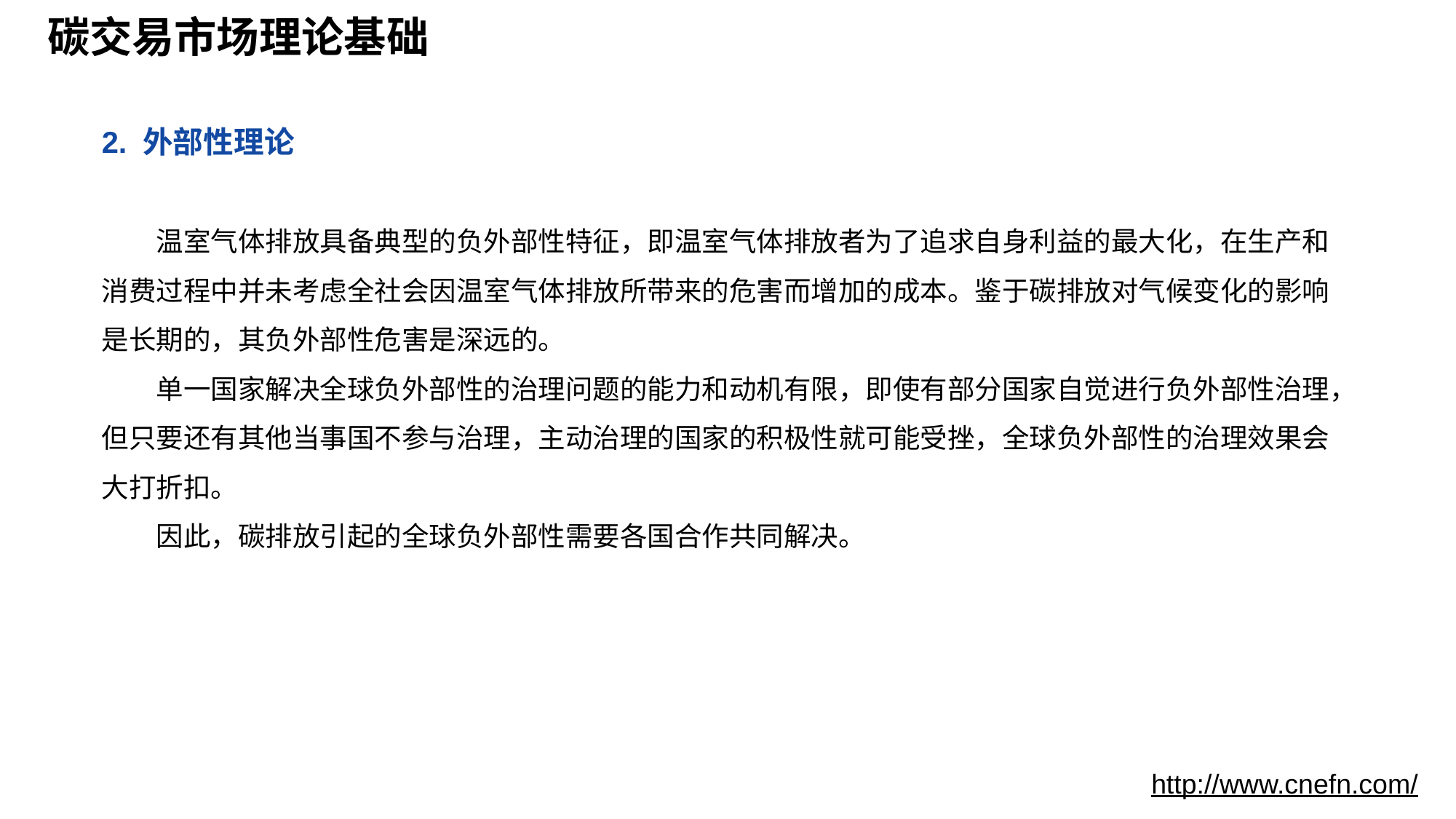

# 碳交易市场理论基础
2. 外部性理论

温室气体排放具备典型的负外部性特征，即温室气体排放者为了追求自身利益的最大化，在生产和消费过程中并未考虑全社会因温室气体排放所带来的危害而增加的成本。鉴于碳排放对气候变化的影响是长期的，其负外部性危害是深远的。
单一国家解决全球负外部性的治理问题的能力和动机有限，即使有部分国家自觉进行负外部性治理，但只要还有其他当事国不参与治理，主动治理的国家的积极性就可能受挫，全球负外部性的治理效果会大打折扣。
因此，碳排放引起的全球负外部性需要各国合作共同解决。